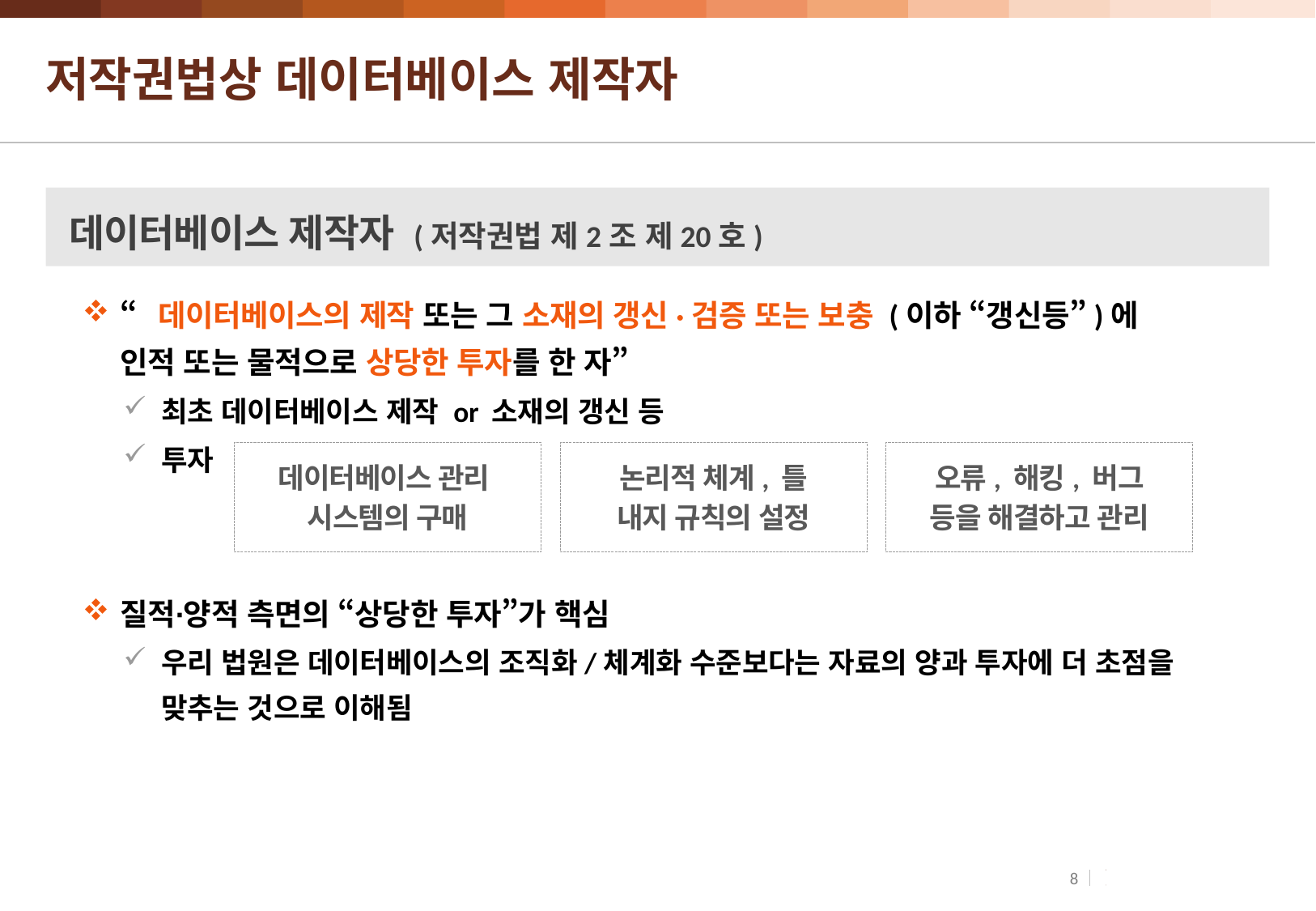

# 저작권법상 데이터베이스 제작자
데이터베이스 제작자 (저작권법 제2조 제20호)
“데이터베이스의 제작 또는 그 소재의 갱신·검증 또는 보충 (이하 “갱신등”)에
인적 또는 물적으로 상당한 투자를 한 자”
최초 데이터베이스 제작 or 소재의 갱신 등
투자

질적∙양적 측면의 “상당한 투자”가 핵심
우리 법원은 데이터베이스의 조직화/체계화 수준보다는 자료의 양과 투자에 더 초점을 맞추는 것으로 이해됨
데이터베이스 관리
시스템의 구매
논리적 체계, 틀
내지 규칙의 설정
오류, 해킹, 버그
등을 해결하고 관리